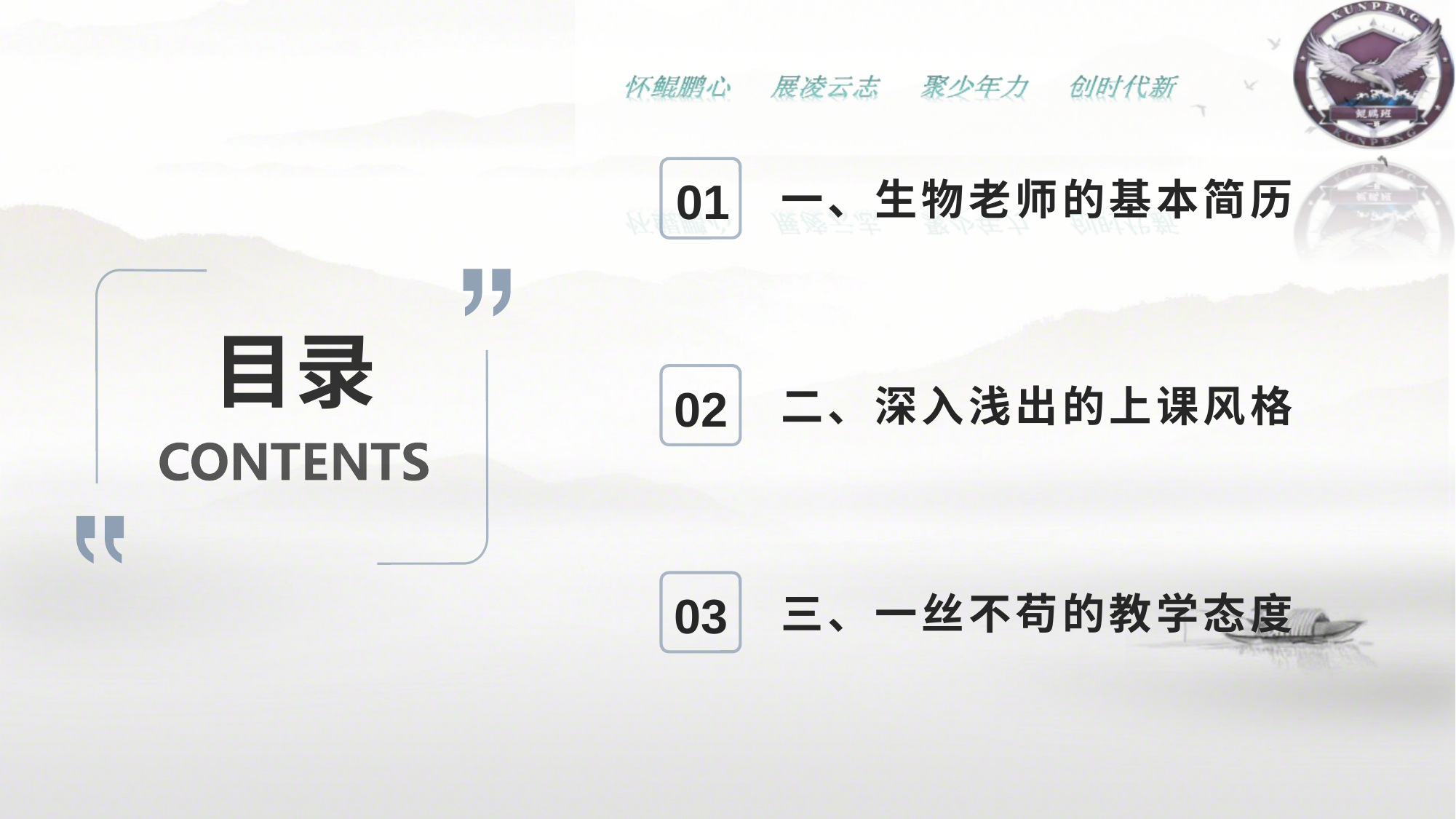

01
一、生物老师的基本简历
# 目录
02
二、深入浅出的上课风格

03
三、一丝不苟的教学态度